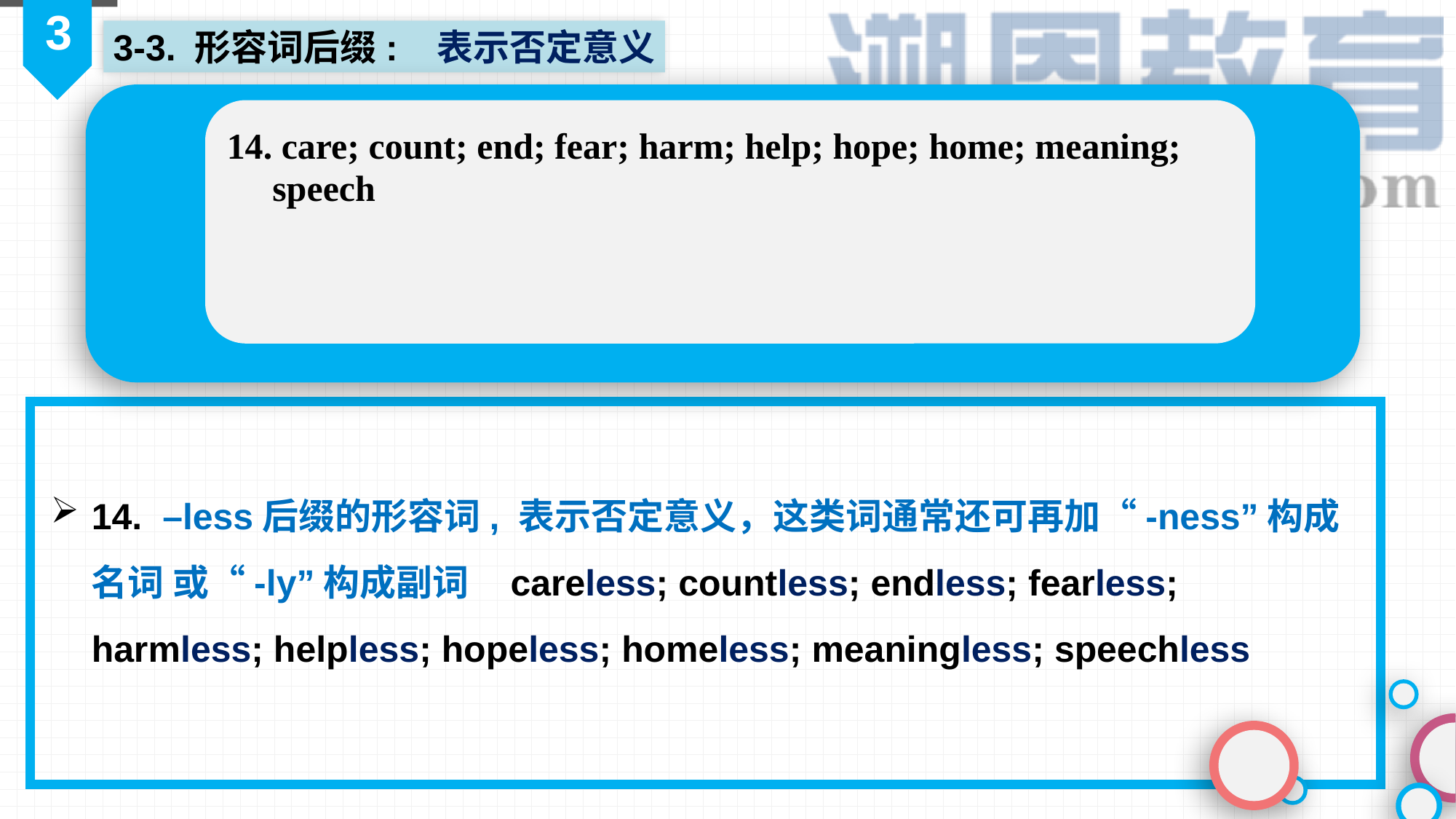

3
3-3. 形容词后缀:   表示否定意义

14. care; count; end; fear; harm; help; hope; home; meaning;
     speech

14.  –less后缀的形容词, 表示否定意义，这类词通常还可再加“-ness”构成名词 或“-ly”构成副词    careless; countless; endless; fearless; harmless; helpless; hopeless; homeless; meaningless; speechless